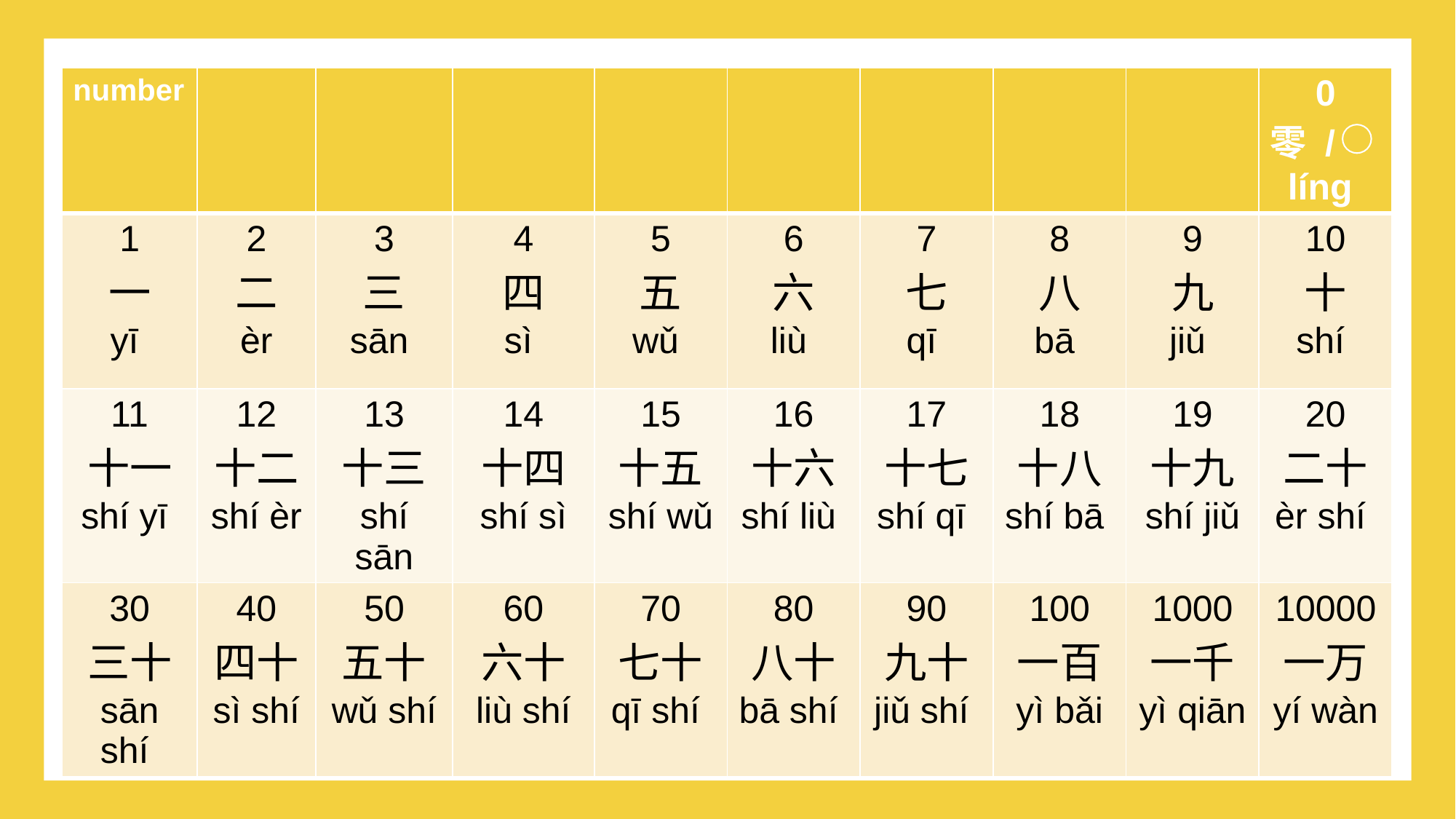

#
| number |  |  |  |  |  |  |  |  | 0 零 / líng |
| --- | --- | --- | --- | --- | --- | --- | --- | --- | --- |
| 1 一 yī | 2 二 èr | 3 三 sān | 4 四 sì | 5 五 wǔ | 6 六 liù | 7 七 qī | 8 八 bā | 9 九 jiǔ | 10 十 shí |
| 11 十一 shí yī | 12 十二 shí èr | 13 十三 shí sān | 14 十四 shí sì | 15 十五 shí wǔ | 16 十六 shí liù | 17 十七 shí qī | 18 十八 shí bā | 19 十九 shí jiǔ | 20 二十 èr shí |
| 30 三十 sān shí | 40 四十 sì shí | 50 五十 wǔ shí | 60 六十 liù shí | 70 七十 qī shí | 80 八十 bā shí | 90 九十 jiǔ shí | 100 一百 yì bǎi | 1000 一千 yì qiān | 10000 一万 yí wàn |